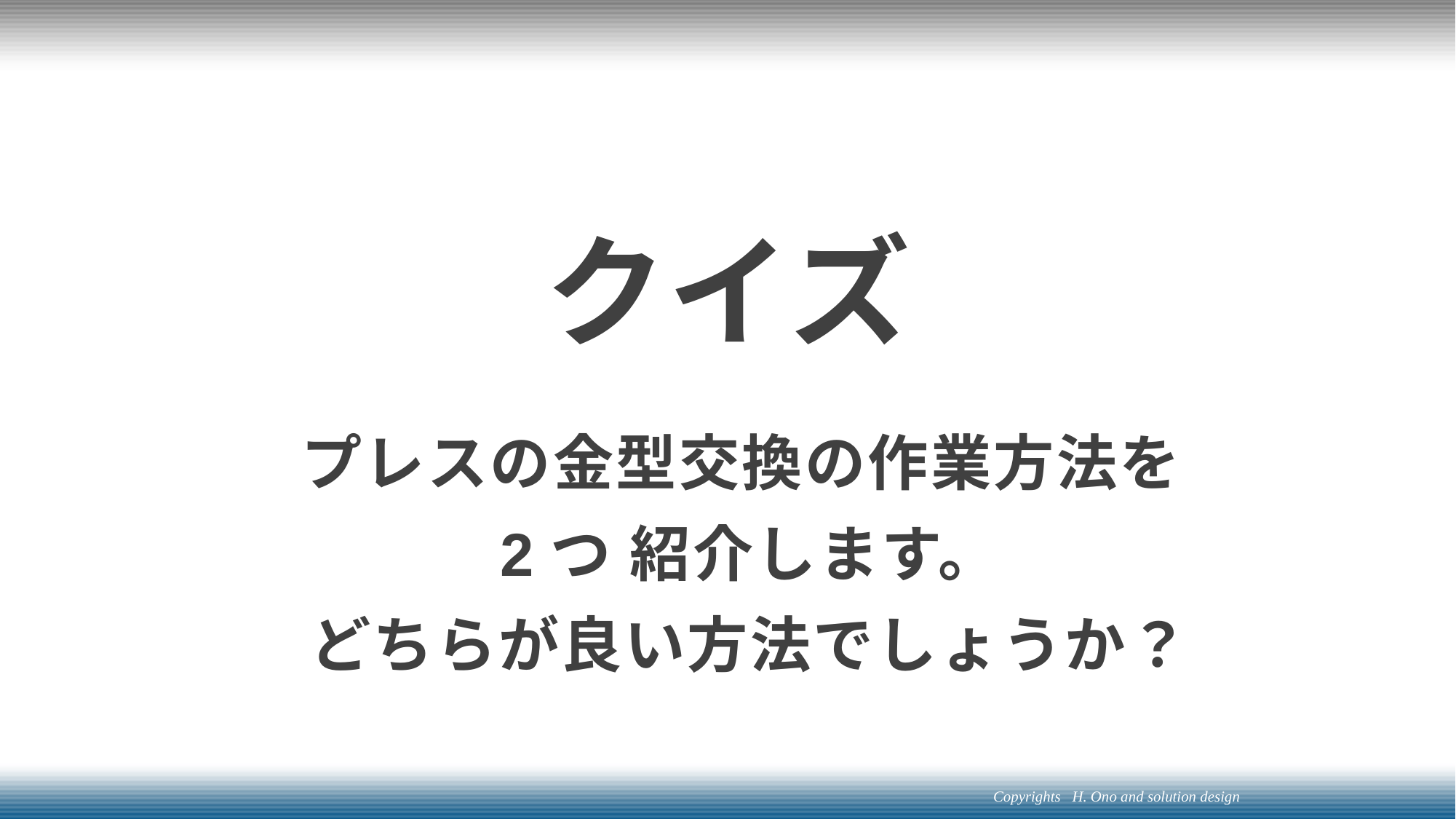

#
クイズ
プレスの金型交換の作業方法を2つ 紹介します。
どちらが良い方法でしょうか？